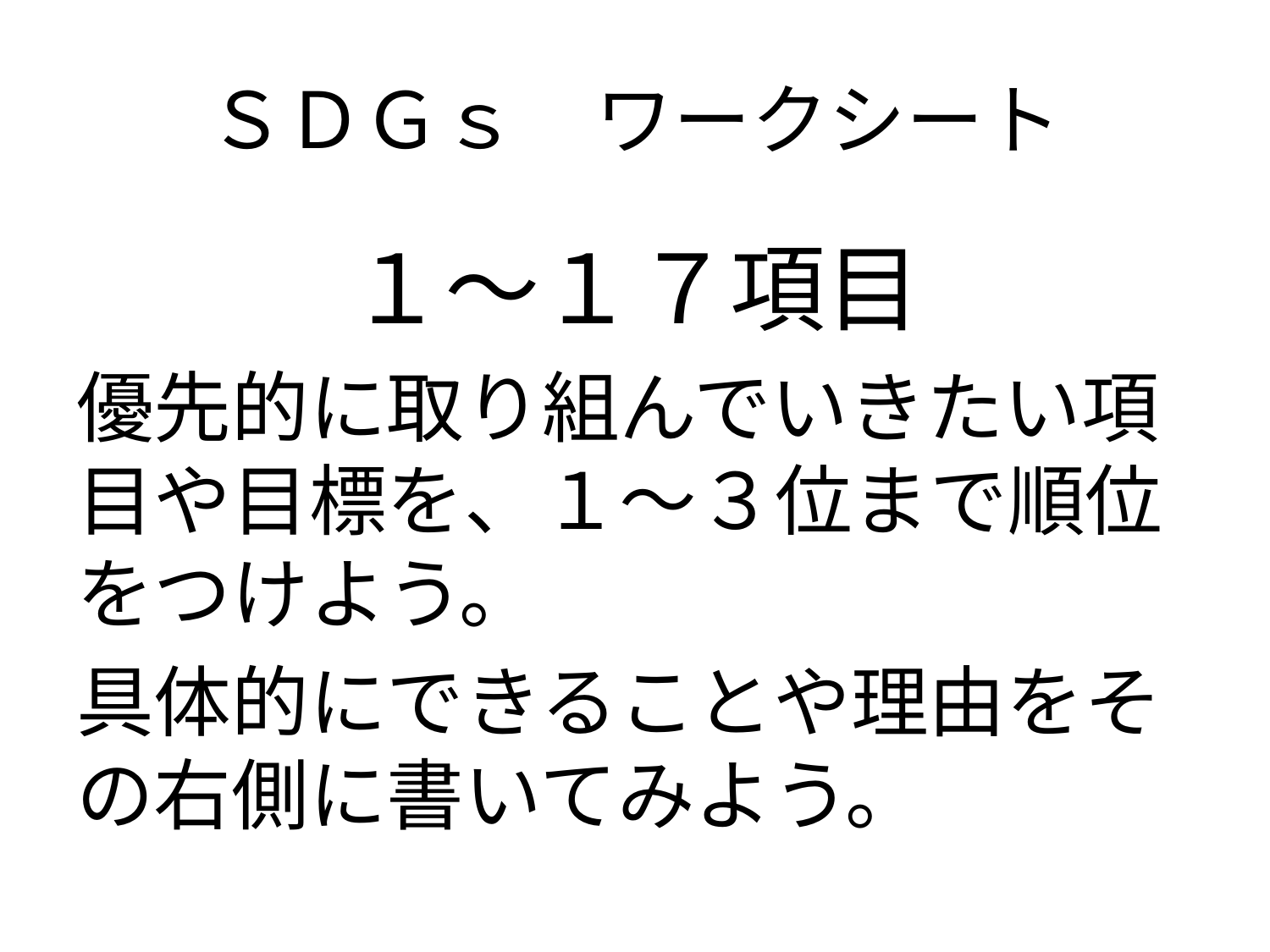

# ＳＤＧｓ　ワークシート
１～１７項目
優先的に取り組んでいきたい項目や目標を、１～３位まで順位をつけよう。
具体的にできることや理由をその右側に書いてみよう。